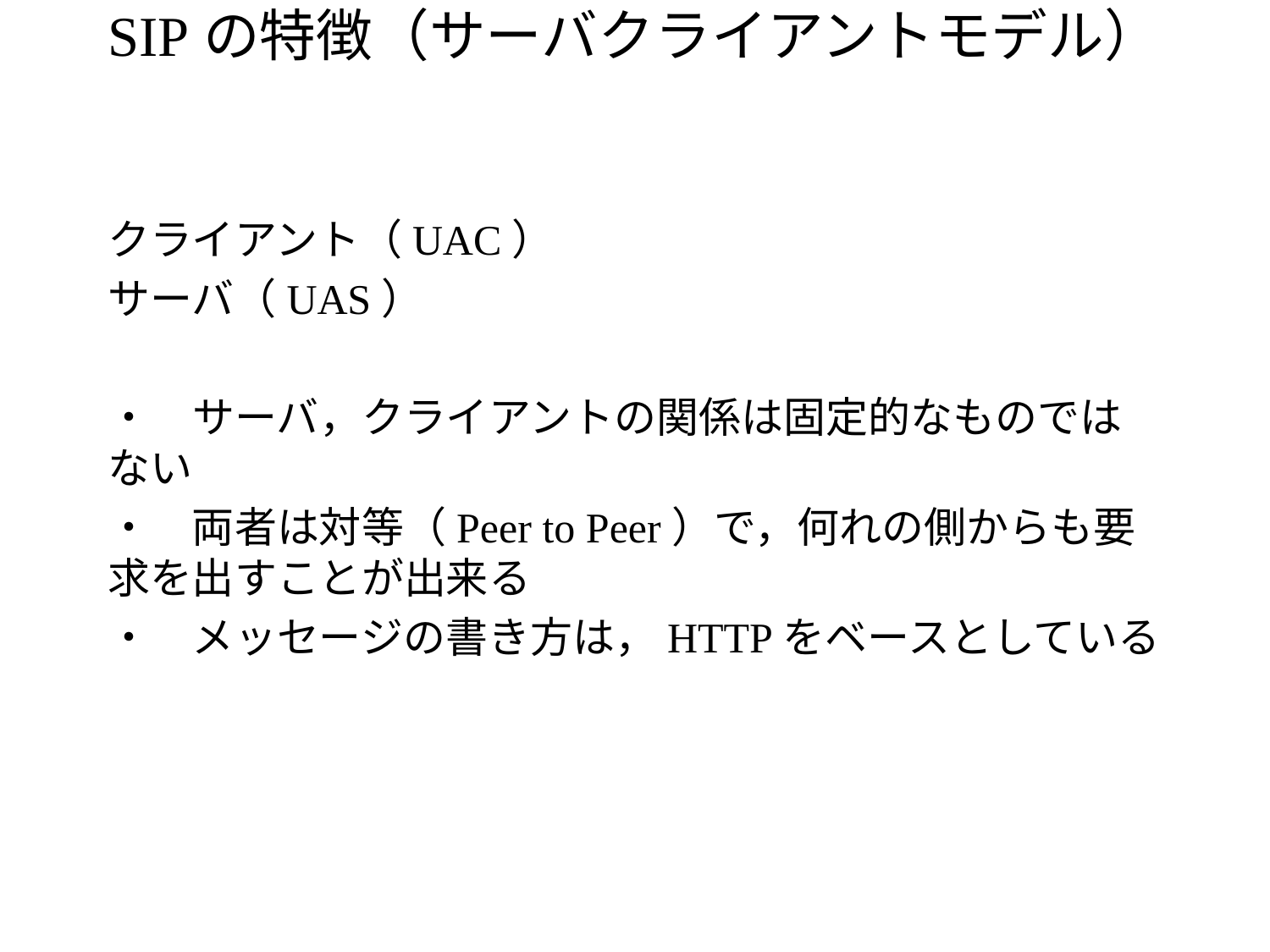

# SIPの特徴（サーバクライアントモデル）
クライアント（UAC）
サーバ（UAS）

・　サーバ，クライアントの関係は固定的なものではない
・　両者は対等（Peer to Peer）で，何れの側からも要求を出すことが出来る
・　メッセージの書き方は，HTTPをベースとしている